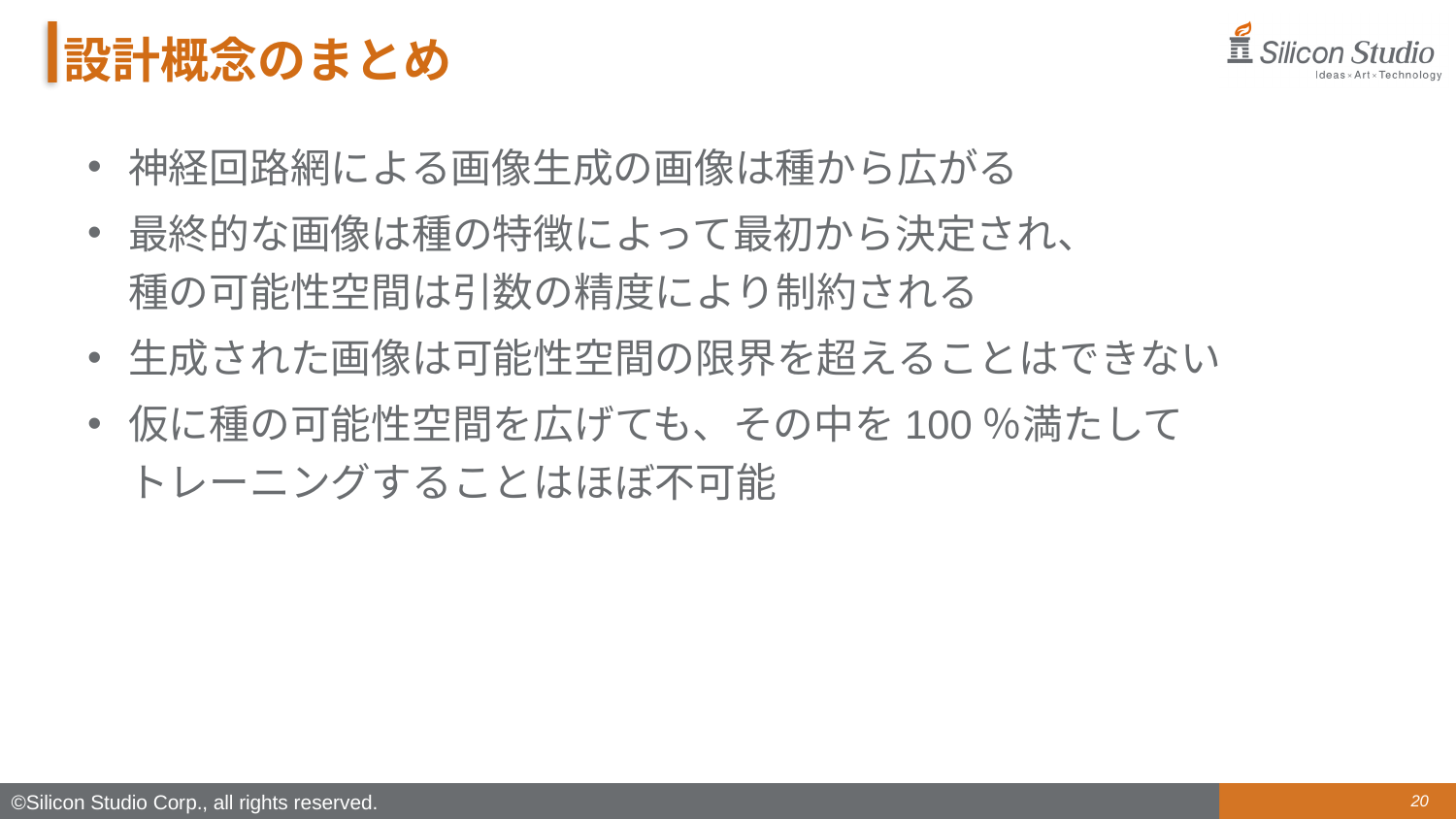

# 設計概念のまとめ
神経回路網による画像生成の画像は種から広がる
最終的な画像は種の特徴によって最初から決定され、
種の可能性空間は引数の精度により制約される
生成された画像は可能性空間の限界を超えることはできない
仮に種の可能性空間を広げても、その中を100％満たして
トレーニングすることはほぼ不可能